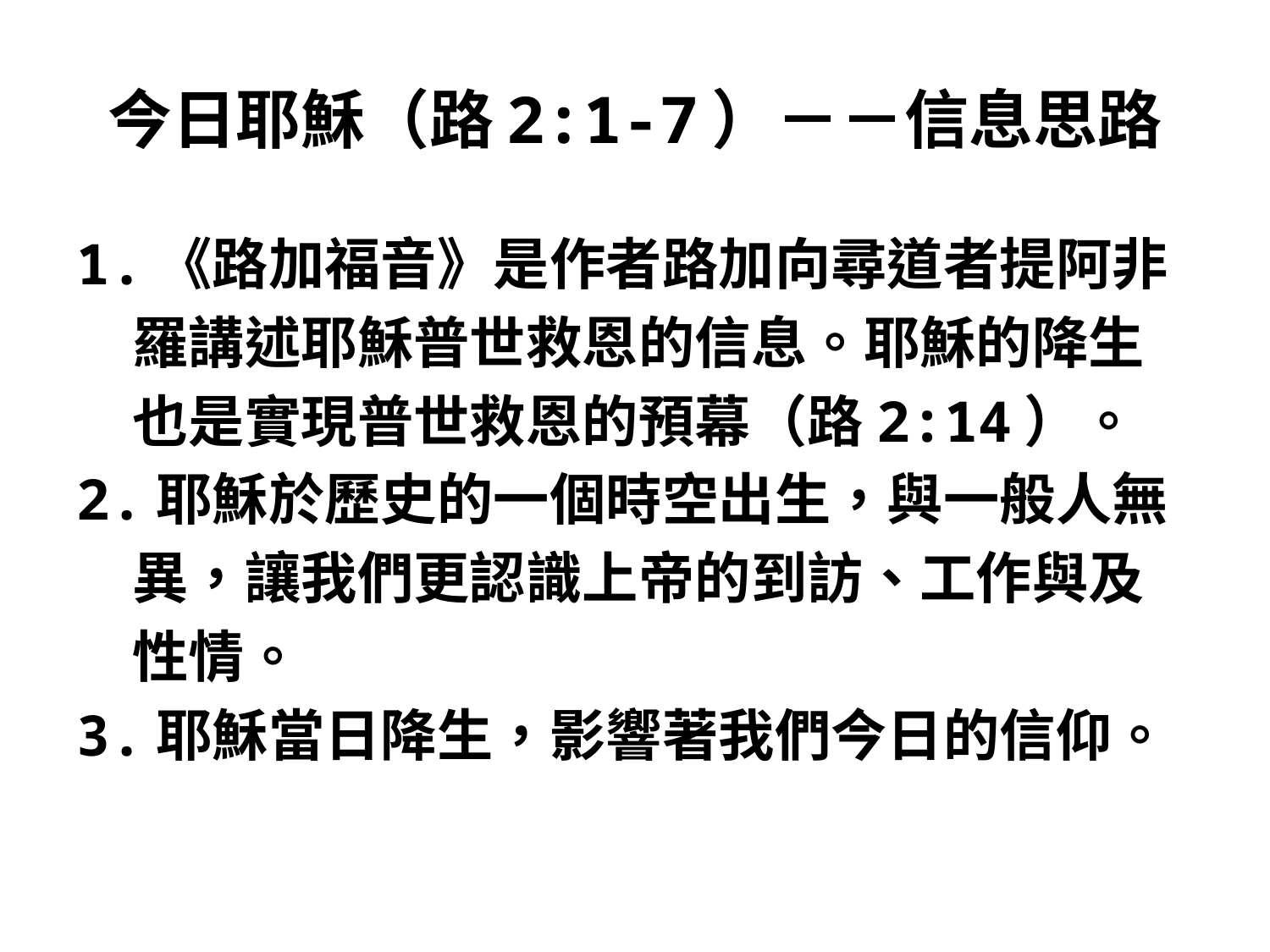

# 今日耶穌（路2:1-7）－－信息思路
1.《路加福音》是作者路加向尋道者提阿非
　羅講述耶穌普世救恩的信息。耶穌的降生
　也是實現普世救恩的預幕（路2:14）。
2.耶穌於歷史的一個時空出生，與一般人無
　異，讓我們更認識上帝的到訪、工作與及
　性情。
3.耶穌當日降生，影響著我們今日的信仰。